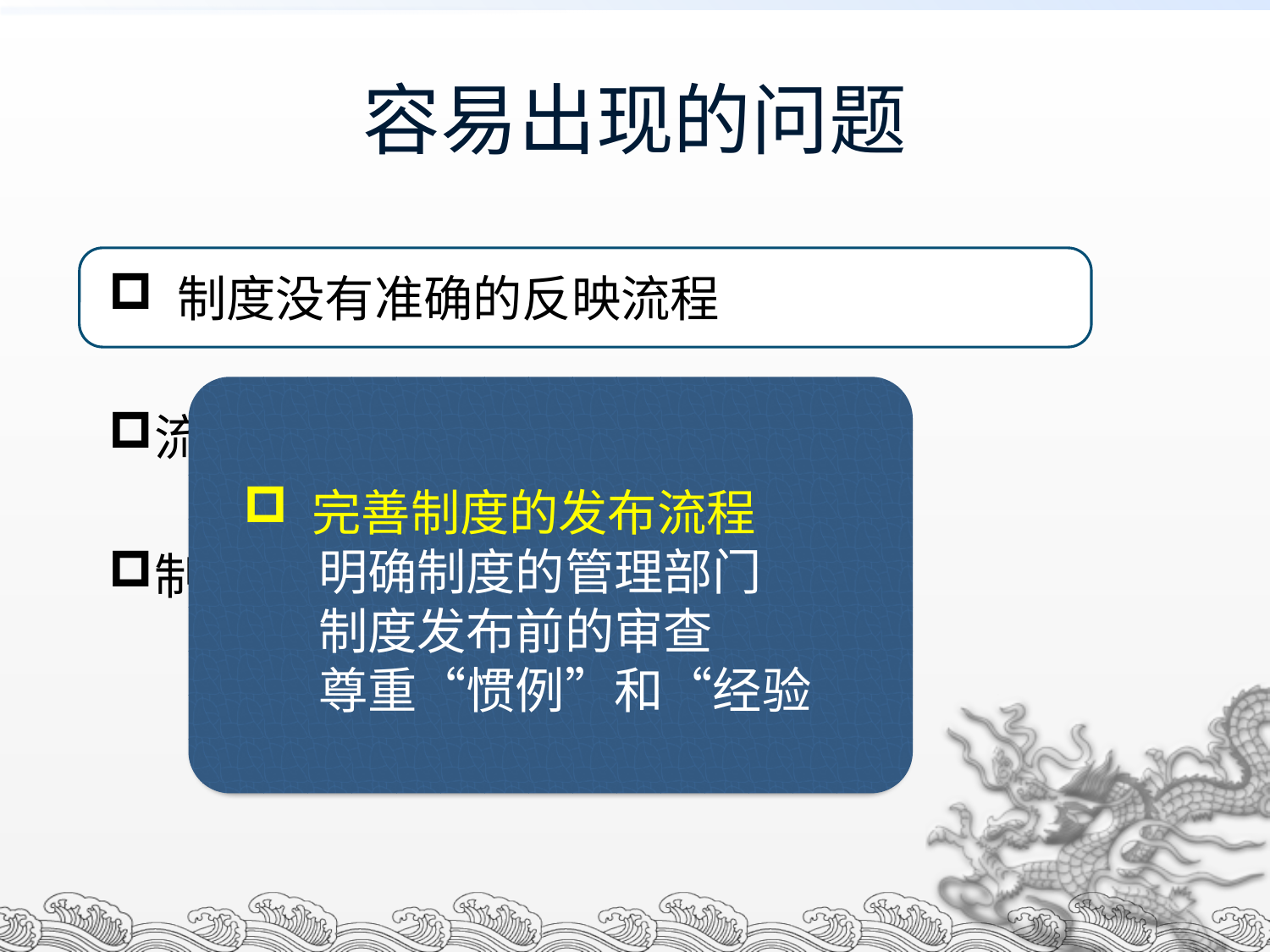

# 容易出现的问题

 制度没有准确的反映流程

 完善制度的发布流程
   明确制度的管理部门
   制度发布前的审查
   尊重“惯例”和“经验
流程没有以制度的形式固化
制度执行不力影响流程的实施效果